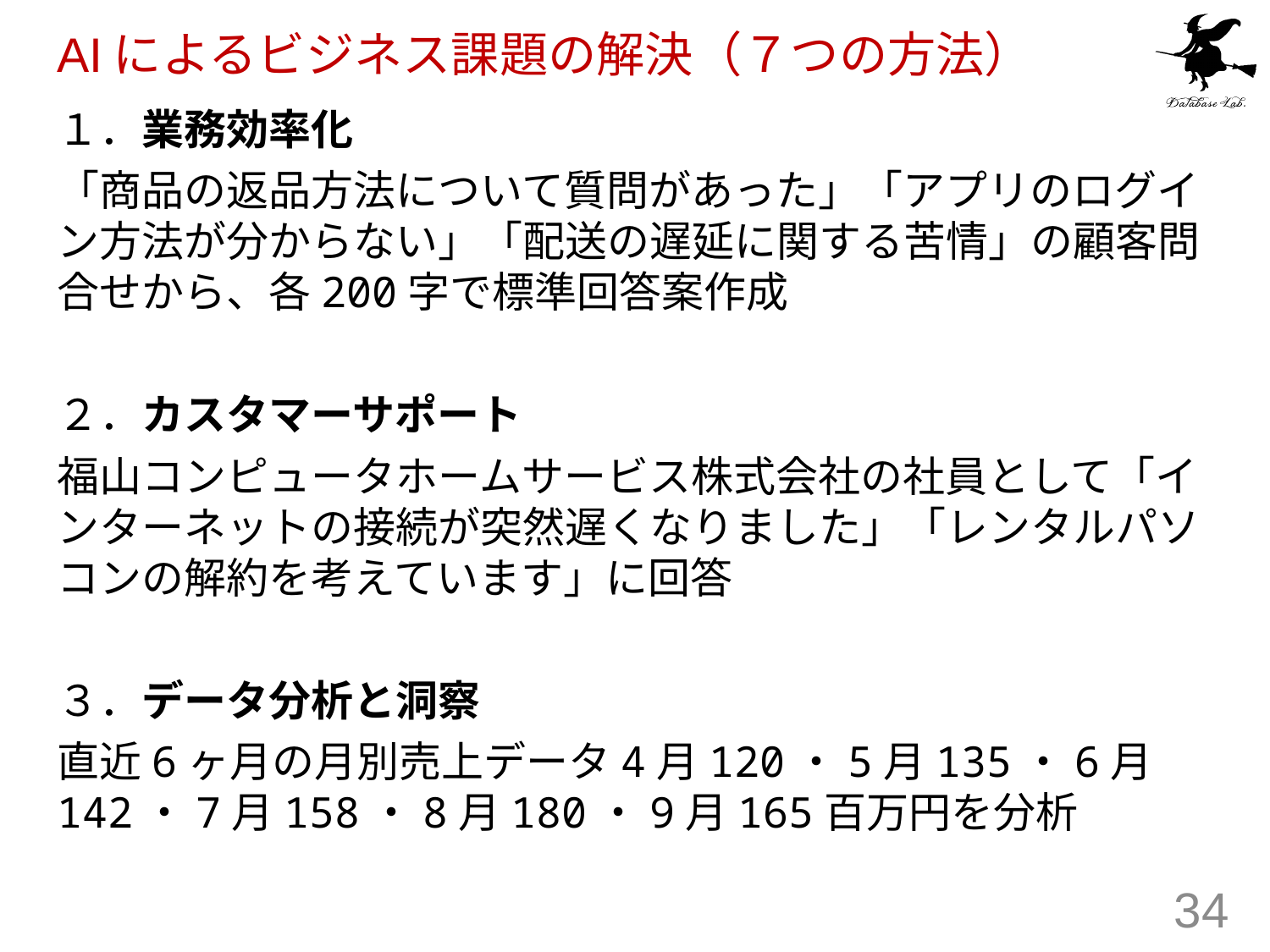

# AIによるビジネス課題の解決（７つの方法）
１．業務効率化
「商品の返品方法について質問があった」「アプリのログイン方法が分からない」「配送の遅延に関する苦情」の顧客問合せから、各200字で標準回答案作成

２．カスタマーサポート
福山コンピュータホームサービス株式会社の社員として「インターネットの接続が突然遅くなりました」「レンタルパソコンの解約を考えています」に回答

３．データ分析と洞察
直近6ヶ月の月別売上データ4月120・5月135・6月142・7月158・8月180・9月165百万円を分析

34